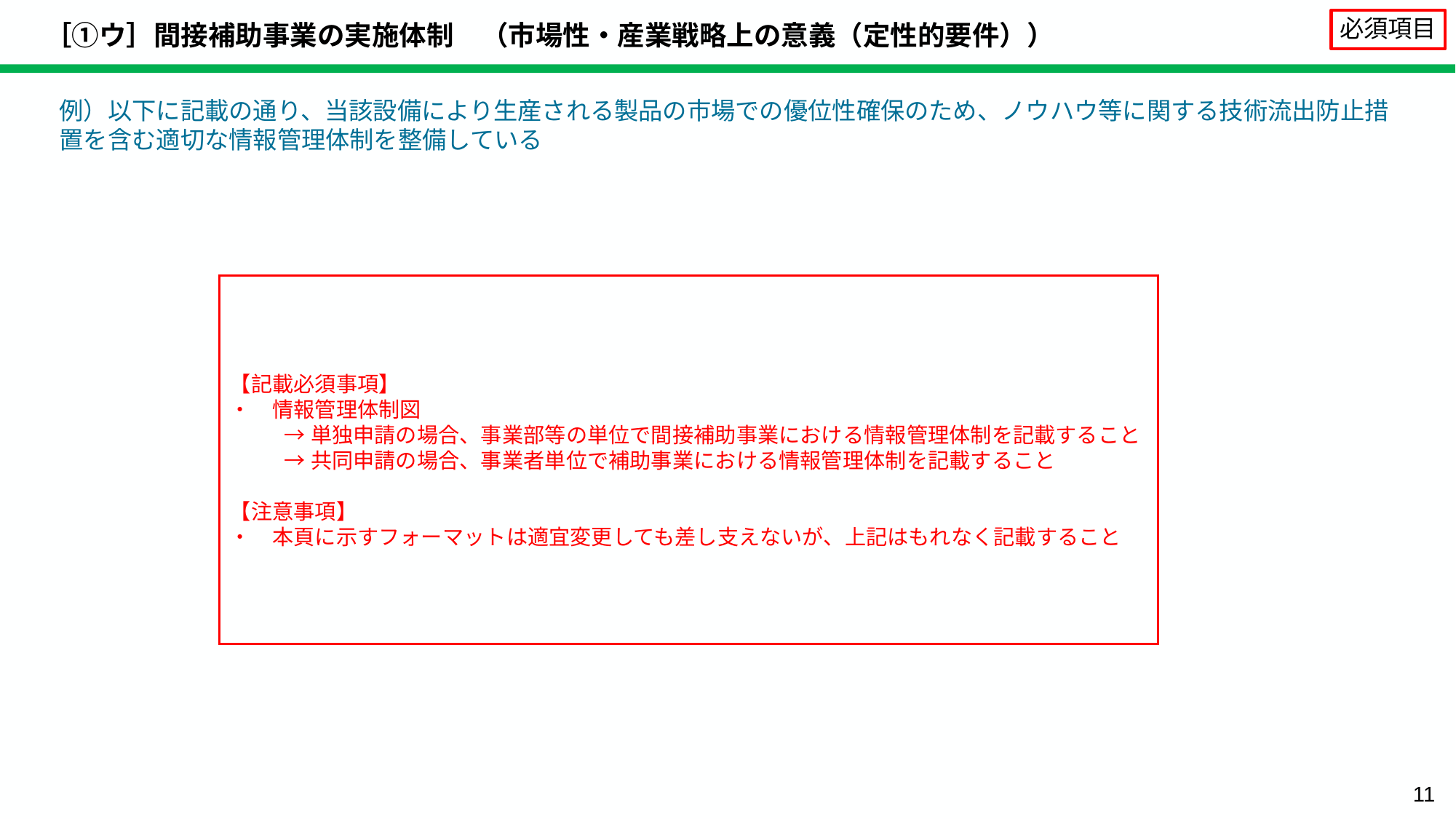

# ［①ウ］間接補助事業の実施体制　（市場性・産業戦略上の意義（定性的要件））
必須項目
例）以下に記載の通り、当該設備により生産される製品の市場での優位性確保のため、ノウハウ等に関する技術流出防止措置を含む適切な情報管理体制を整備している
【記載必須事項】
・　情報管理体制図
→単独申請の場合、事業部等の単位で間接補助事業における情報管理体制を記載すること
→共同申請の場合、事業者単位で補助事業における情報管理体制を記載すること

【注意事項】
・　本頁に示すフォーマットは適宜変更しても差し支えないが、上記はもれなく記載すること
11